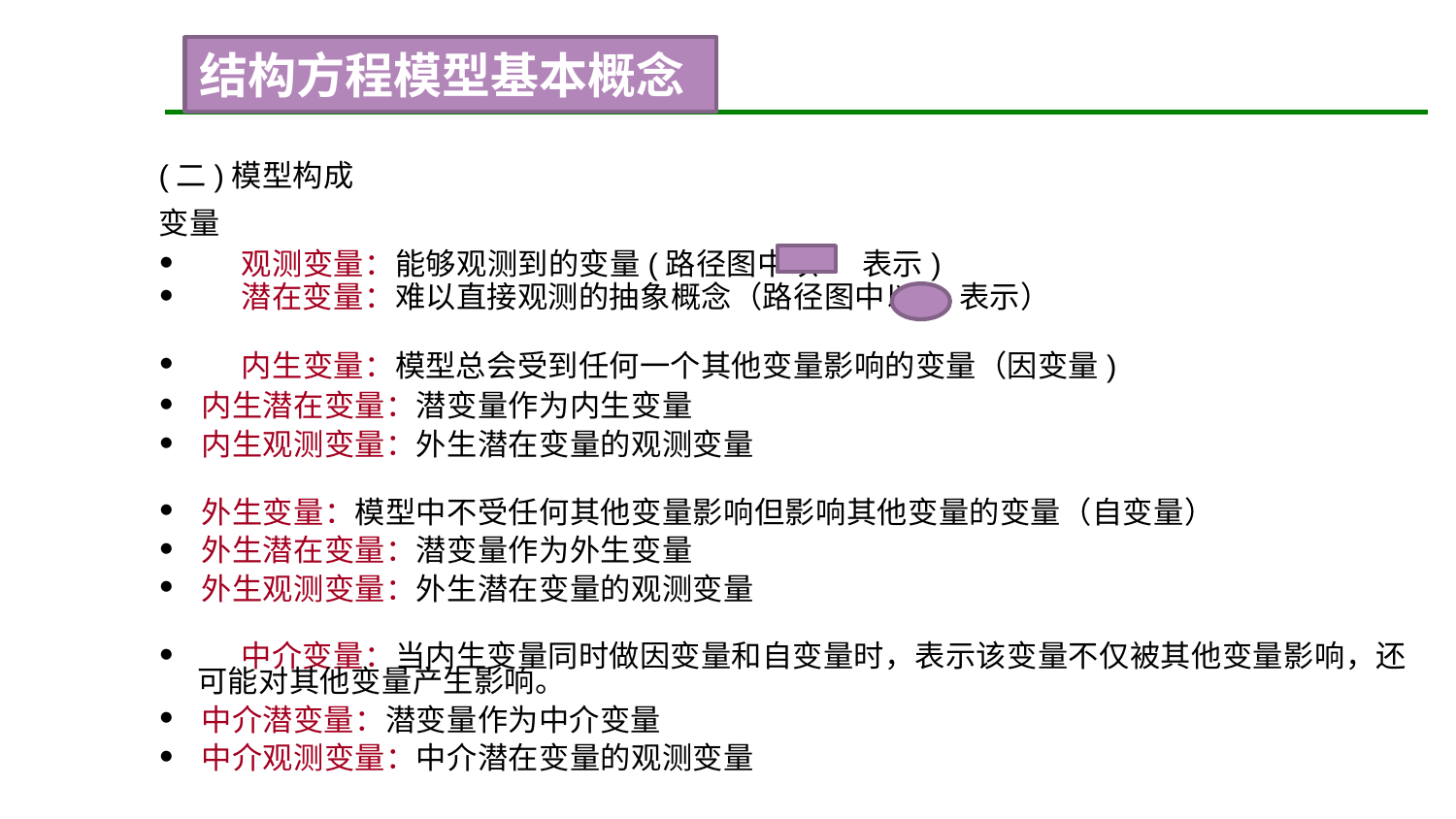

结构方程模型基本概念
(二)模型构成
变量
	观测变量：能够观测到的变量(路径图中以      表示)
	潜在变量：难以直接观测的抽象概念（路径图中以      表示）

	内生变量：模型总会受到任何一个其他变量影响的变量（因变量)
内生潜在变量：潜变量作为内生变量
内生观测变量：外生潜在变量的观测变量

外生变量：模型中不受任何其他变量影响但影响其他变量的变量（自变量）
外生潜在变量：潜变量作为外生变量
外生观测变量：外生潜在变量的观测变量

	中介变量：当内生变量同时做因变量和自变量时，表示该变量不仅被其他变量影响，还可能对其他变量产生影响。
中介潜变量：潜变量作为中介变量
中介观测变量：中介潜在变量的观测变量